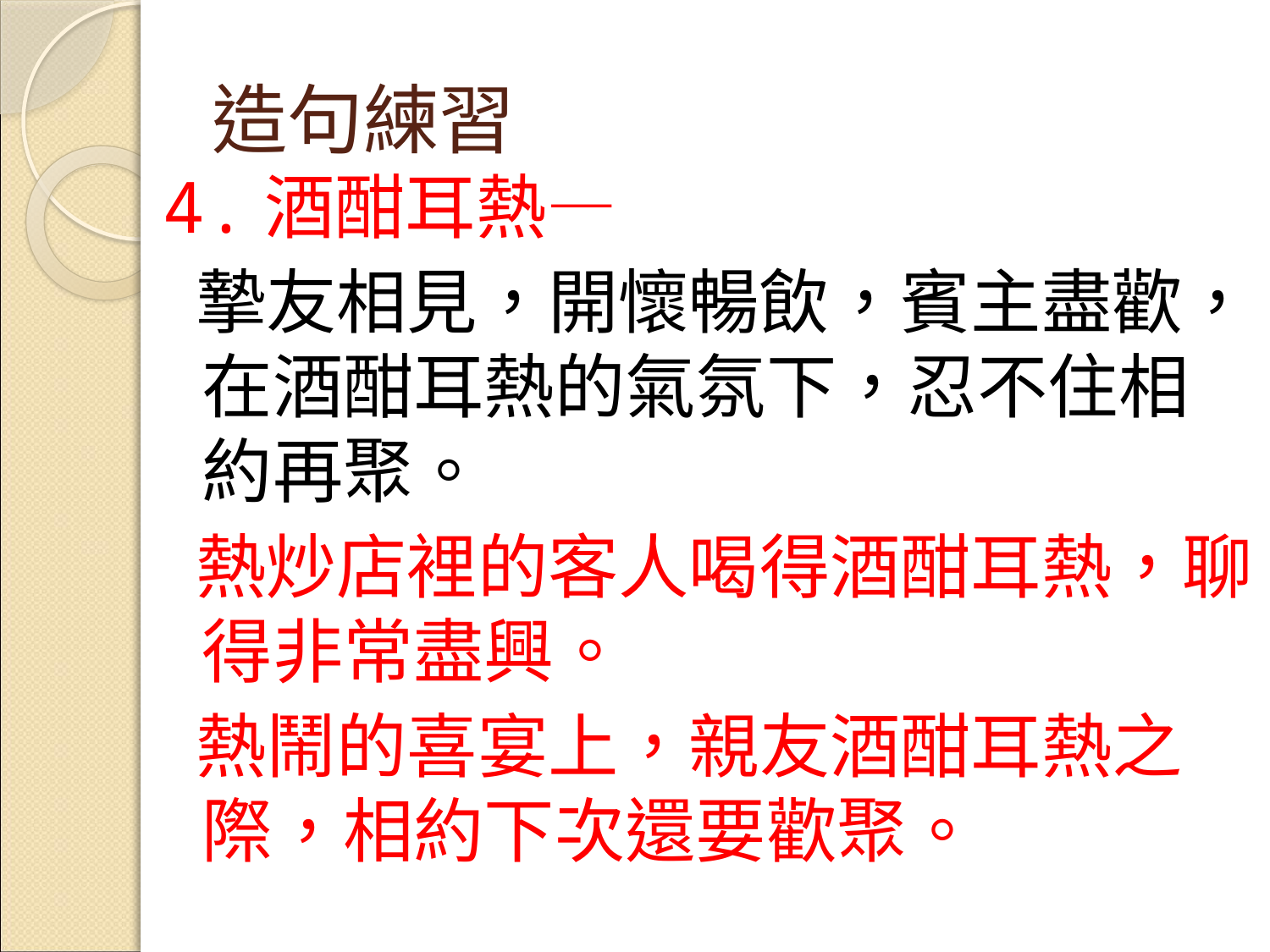

造句練習
4.酒酣耳熱—
 摯友相見，開懷暢飲，賓主盡歡，在酒酣耳熱的氣氛下，忍不住相約再聚。
 熱炒店裡的客人喝得酒酣耳熱，聊得非常盡興。
 熱鬧的喜宴上，親友酒酣耳熱之際，相約下次還要歡聚。